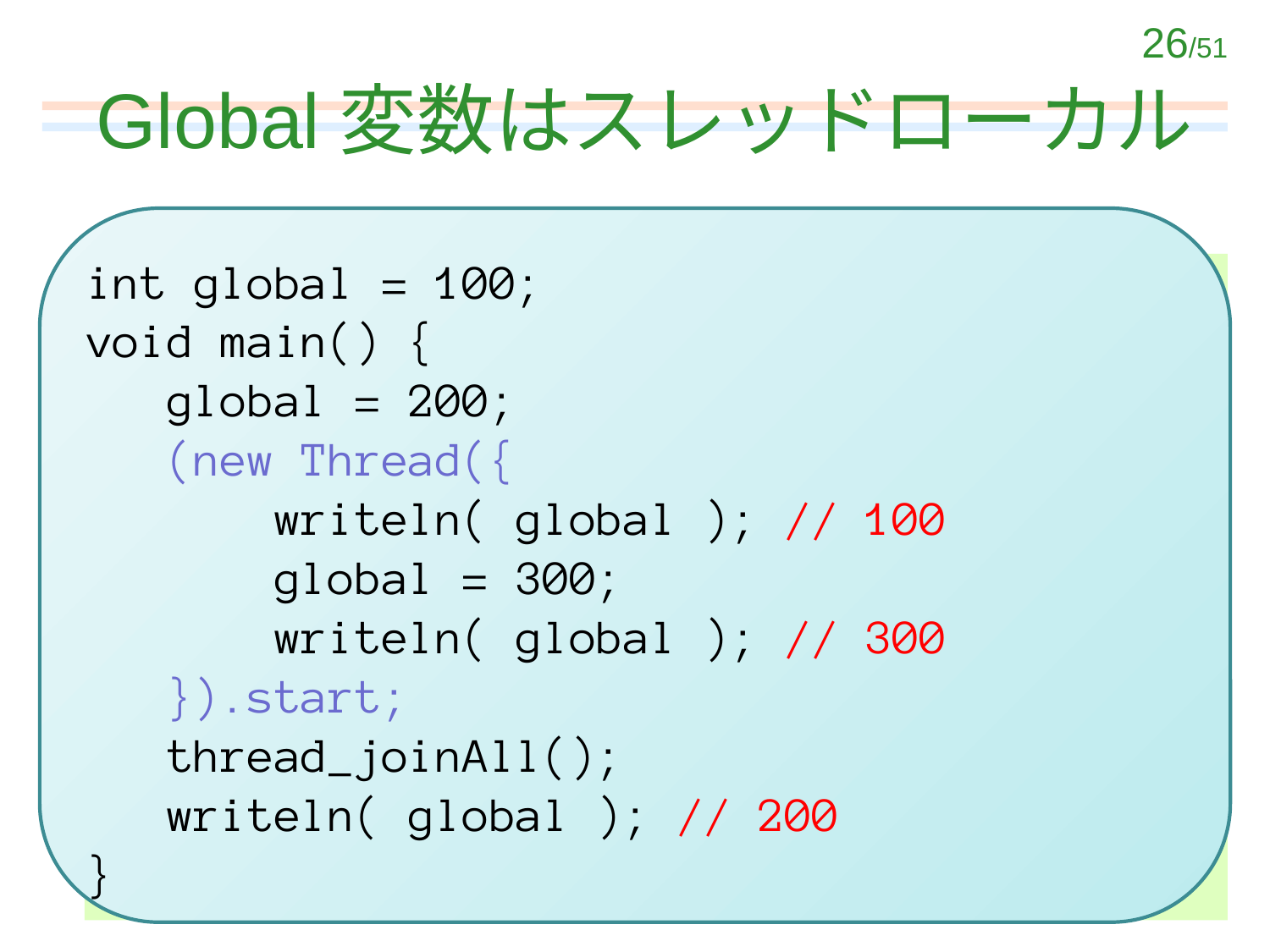

# Global変数はスレッドローカル
int global = 100;
void main() {
   global = 200;
   (new Thread({
       writeln( global ); // 100
       global = 300;
       writeln( global ); // 300
   }).start;
   thread_joinAll();
   writeln( global ); // 200
}